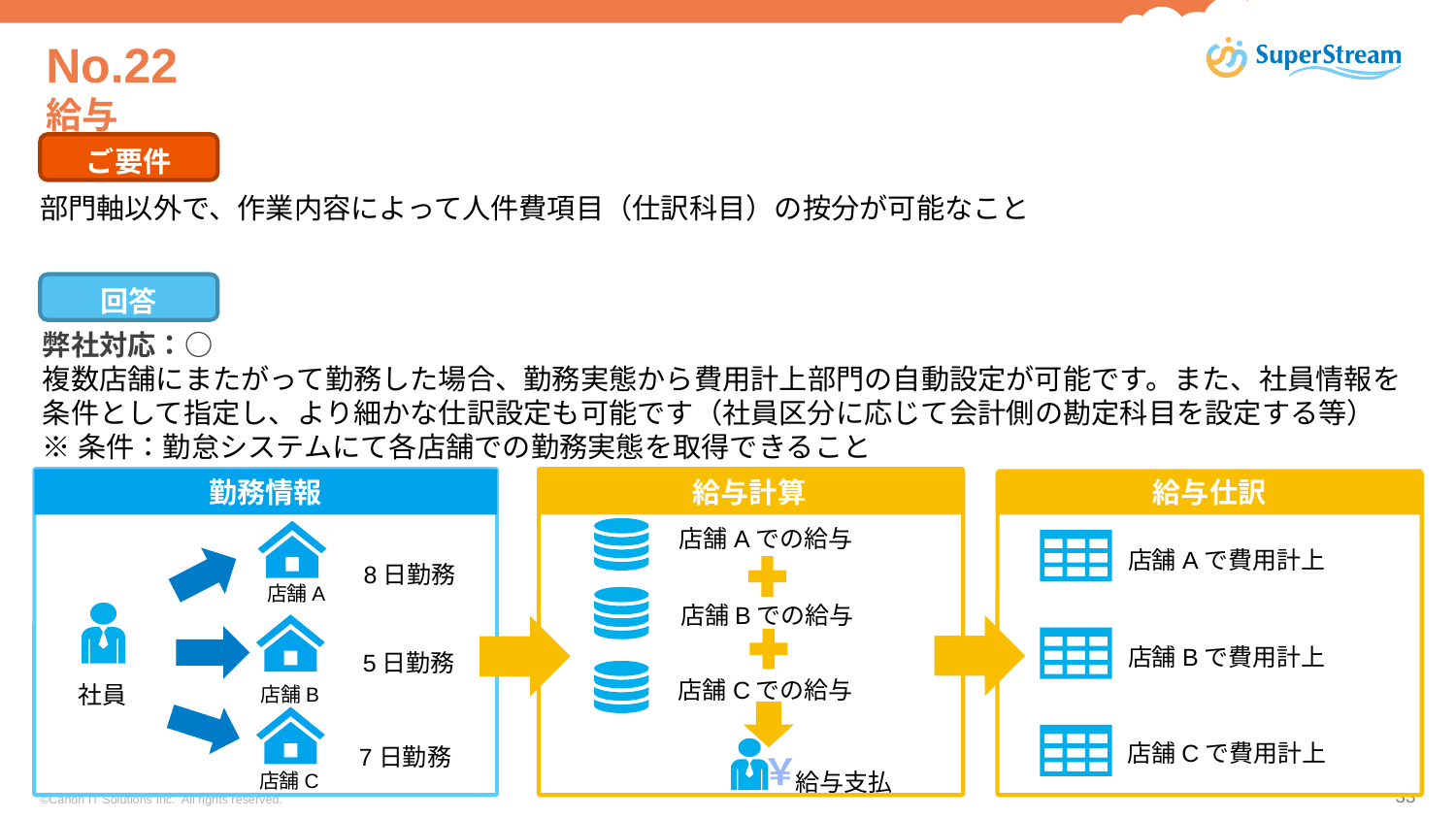

# No.22 給与
ご要件
部門軸以外で、作業内容によって人件費項目（仕訳科目）の按分が可能なこと

回答
弊社対応：○
複数店舗にまたがって勤務した場合、勤務実態から費用計上部門の自動設定が可能です。また、社員情報を
条件として指定し、より細かな仕訳設定も可能です（社員区分に応じて会計側の勘定科目を設定する等）
※条件：勤怠システムにて各店舗での勤務実態を取得できること
勤務情報

給与計算

給与仕訳

店舗Aでの給与

店舗Aで費用計上

8日勤務
店舗A

店舗Bでの給与

店舗Bで費用計上
5日勤務

店舗Cでの給与
社員
店舗B

店舗Cで費用計上
7日勤務

￥
給与支払
店舗C
©Canon IT Solutions Inc.  All rights reserved.
33